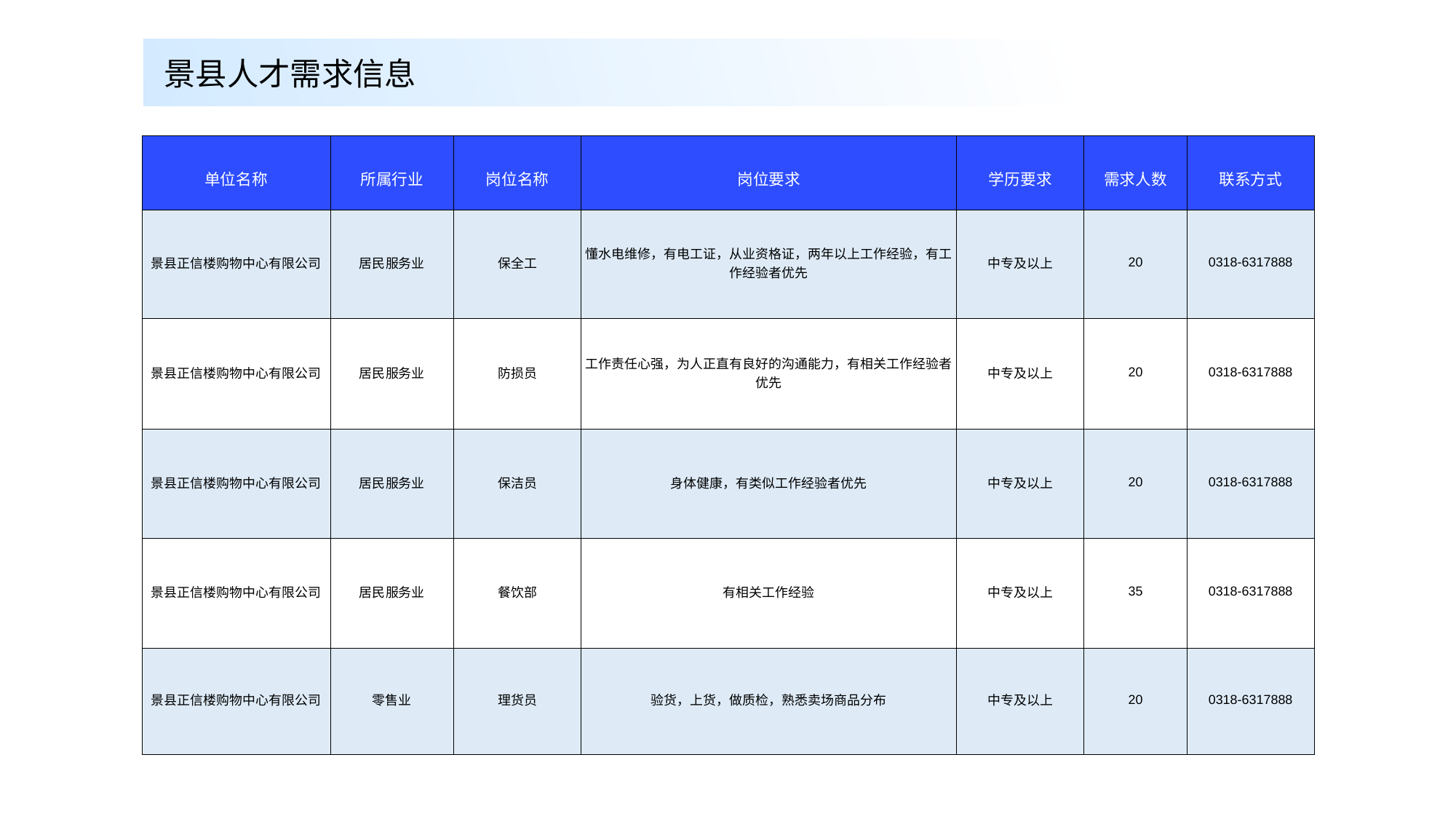

景县人才需求信息
| 单位名称 | 所属行业 | 岗位名称 | 岗位要求 | 学历要求 | 需求人数 | 联系方式 |
| --- | --- | --- | --- | --- | --- | --- |
| 景县正信楼购物中心有限公司 | 居民服务业 | 保全工 | 懂水电维修，有电工证，从业资格证，两年以上工作经验，有工作经验者优先 | 中专及以上 | 20 | 0318-6317888 |
| 景县正信楼购物中心有限公司 | 居民服务业 | 防损员 | 工作责任心强，为人正直有良好的沟通能力，有相关工作经验者优先 | 中专及以上 | 20 | 0318-6317888 |
| 景县正信楼购物中心有限公司 | 居民服务业 | 保洁员 | 身体健康，有类似工作经验者优先 | 中专及以上 | 20 | 0318-6317888 |
| 景县正信楼购物中心有限公司 | 居民服务业 | 餐饮部 | 有相关工作经验 | 中专及以上 | 35 | 0318-6317888 |
| 景县正信楼购物中心有限公司 | 零售业 | 理货员 | 验货，上货，做质检，熟悉卖场商品分布 | 中专及以上 | 20 | 0318-6317888 |
51